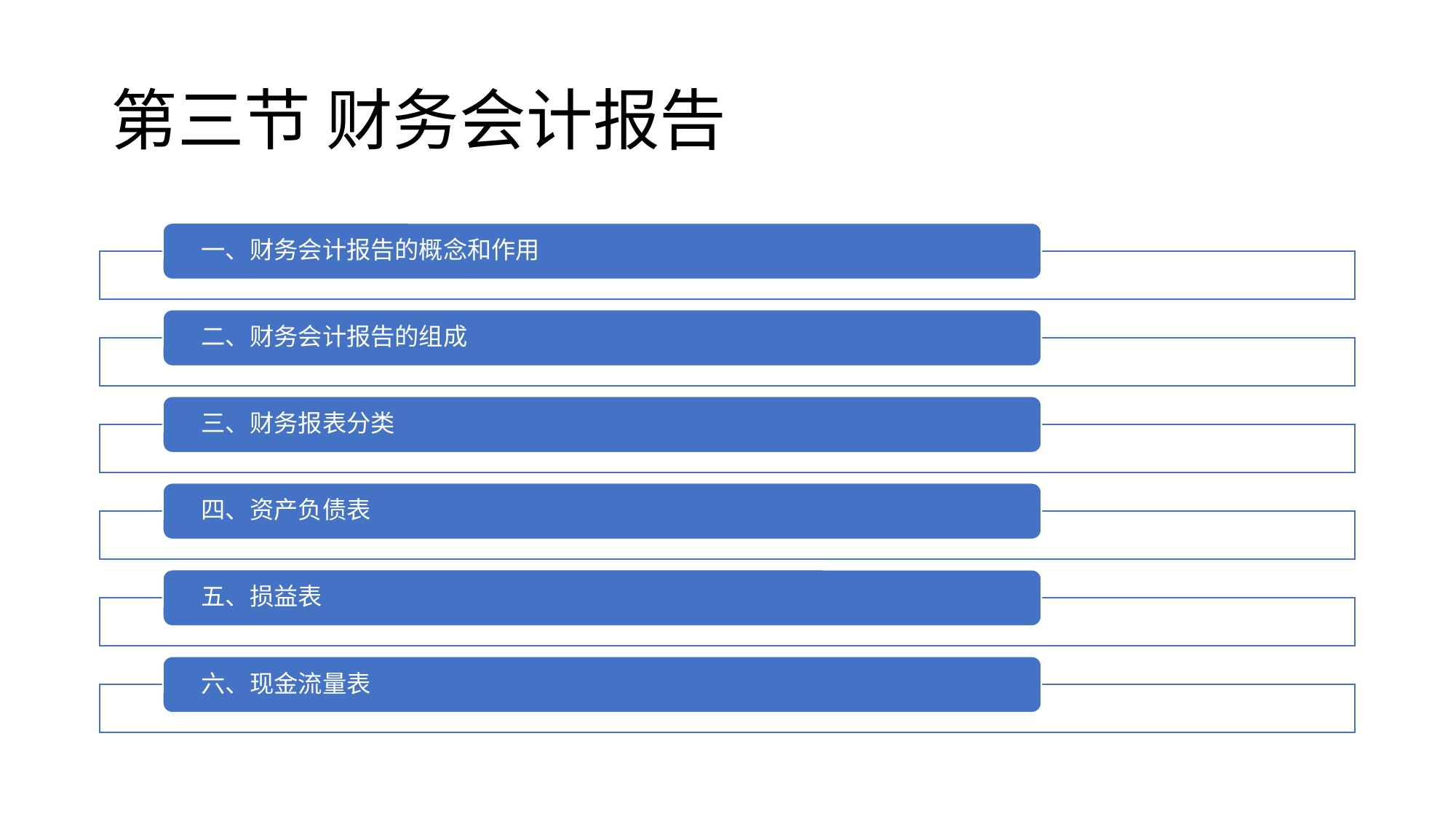

# 第三节 财务会计报告
一、财务会计报告的概念和作用
二、财务会计报告的组成
三、财务报表分类
四、资产负债表
五、损益表
六、现金流量表